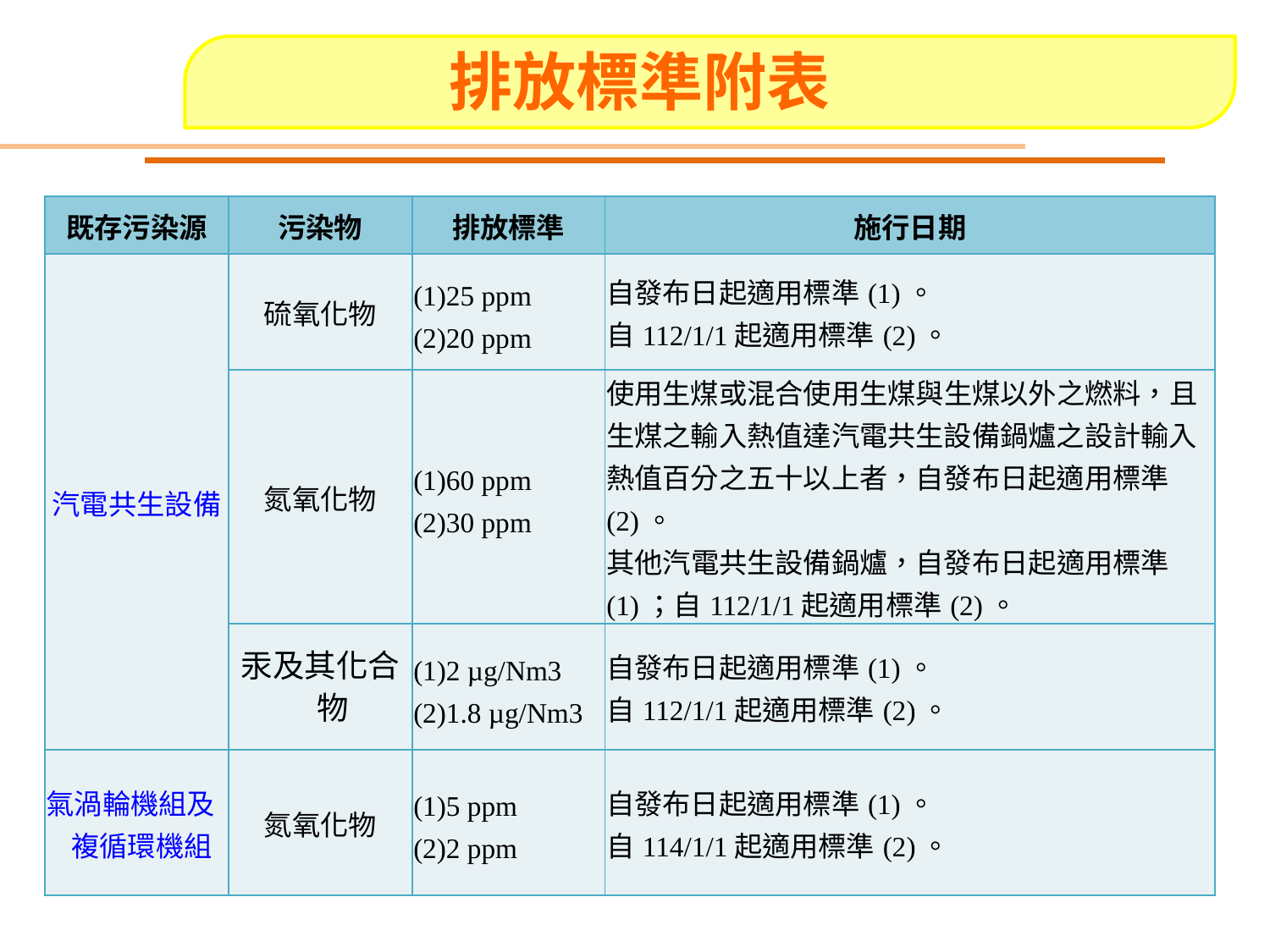

# 排放標準附表
8
| 既存污染源 | 污染物 | 排放標準 | 施行日期 |
| --- | --- | --- | --- |
| 汽電共生設備 | 硫氧化物 | (1)25 ppm (2)20 ppm | 自發布日起適用標準(1)。 自112/1/1起適用標準(2)。 |
|  | 氮氧化物 | (1)60 ppm (2)30 ppm | 使用生煤或混合使用生煤與生煤以外之燃料，且生煤之輸入熱值達汽電共生設備鍋爐之設計輸入熱值百分之五十以上者，自發布日起適用標準(2)。 其他汽電共生設備鍋爐，自發布日起適用標準(1)；自112/1/1起適用標準(2)。 |
|  | 汞及其化合物 | (1)2 µg/Nm3 (2)1.8 µg/Nm3 | 自發布日起適用標準(1)。 自112/1/1起適用標準(2)。 |
| 氣渦輪機組及複循環機組 | 氮氧化物 | (1)5 ppm (2)2 ppm | 自發布日起適用標準(1)。 自114/1/1起適用標準(2)。 |